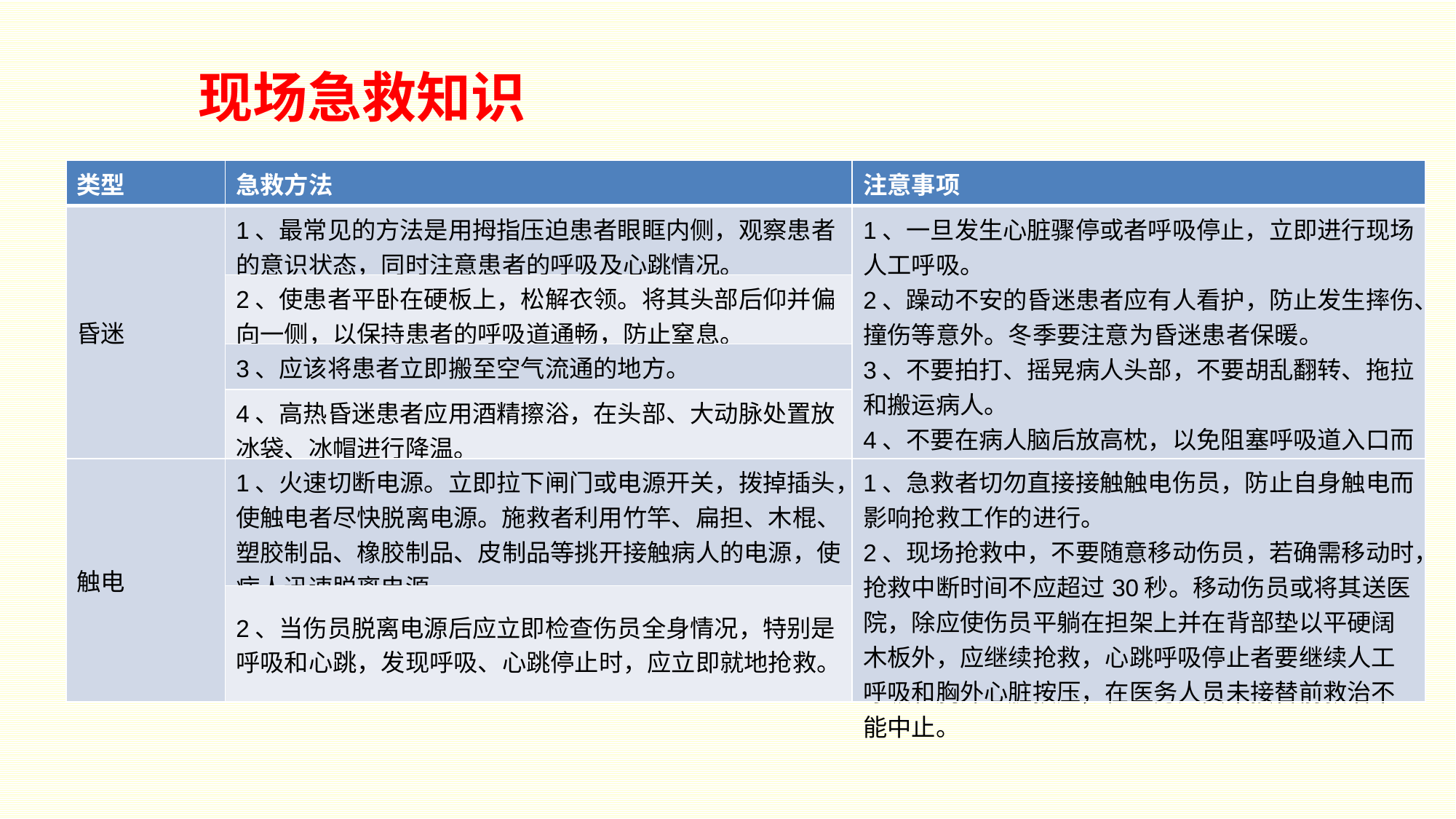

现场急救知识
| 类型 | 急救方法 | 注意事项 |
| --- | --- | --- |
| 昏迷 | 1、最常见的方法是用拇指压迫患者眼眶内侧，观察患者的意识状态，同时注意患者的呼吸及心跳情况。 | 1、一旦发生心脏骤停或者呼吸停止，立即进行现场人工呼吸。 2、躁动不安的昏迷患者应有人看护，防止发生摔伤、撞伤等意外。冬季要注意为昏迷患者保暖。 3、不要拍打、摇晃病人头部，不要胡乱翻转、拖拉和搬运病人。 4、不要在病人脑后放高枕，以免阻塞呼吸道入口而出现窒息。 |
|  | 2、使患者平卧在硬板上，松解衣领。将其头部后仰并偏向一侧，以保持患者的呼吸道通畅，防止窒息。 |  |
|  | 3、应该将患者立即搬至空气流通的地方。 |  |
|  | 4、高热昏迷患者应用酒精擦浴，在头部、大动脉处置放冰袋、冰帽进行降温。 |  |
| 触电 | 1、火速切断电源。立即拉下闸门或电源开关，拨掉插头，使触电者尽快脱离电源。施救者利用竹竿、扁担、木棍、塑胶制品、橡胶制品、皮制品等挑开接触病人的电源，使病人迅速脱离电源。 | 1、急救者切勿直接接触触电伤员，防止自身触电而影响抢救工作的进行。 2、现场抢救中，不要随意移动伤员，若确需移动时，抢救中断时间不应超过30秒。移动伤员或将其送医院，除应使伤员平躺在担架上并在背部垫以平硬阔木板外，应继续抢救，心跳呼吸停止者要继续人工呼吸和胸外心脏按压，在医务人员未接替前救治不能中止。 |
|  | 2、当伤员脱离电源后应立即检查伤员全身情况，特别是呼吸和心跳，发现呼吸、心跳停止时，应立即就地抢救。 |  |